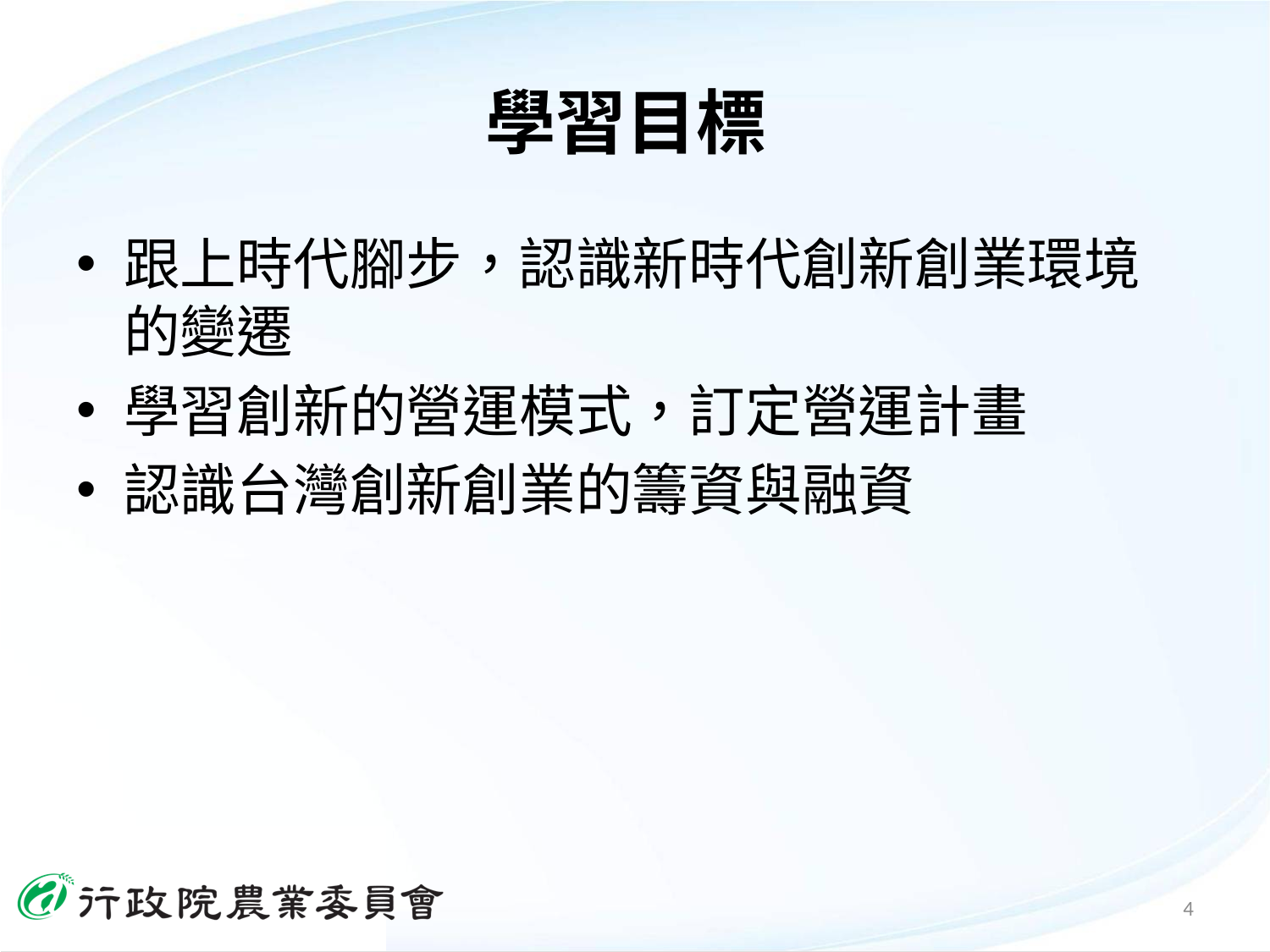

# 學習目標
跟上時代腳步，認識新時代創新創業環境的變遷
學習創新的營運模式，訂定營運計畫
認識台灣創新創業的籌資與融資
4